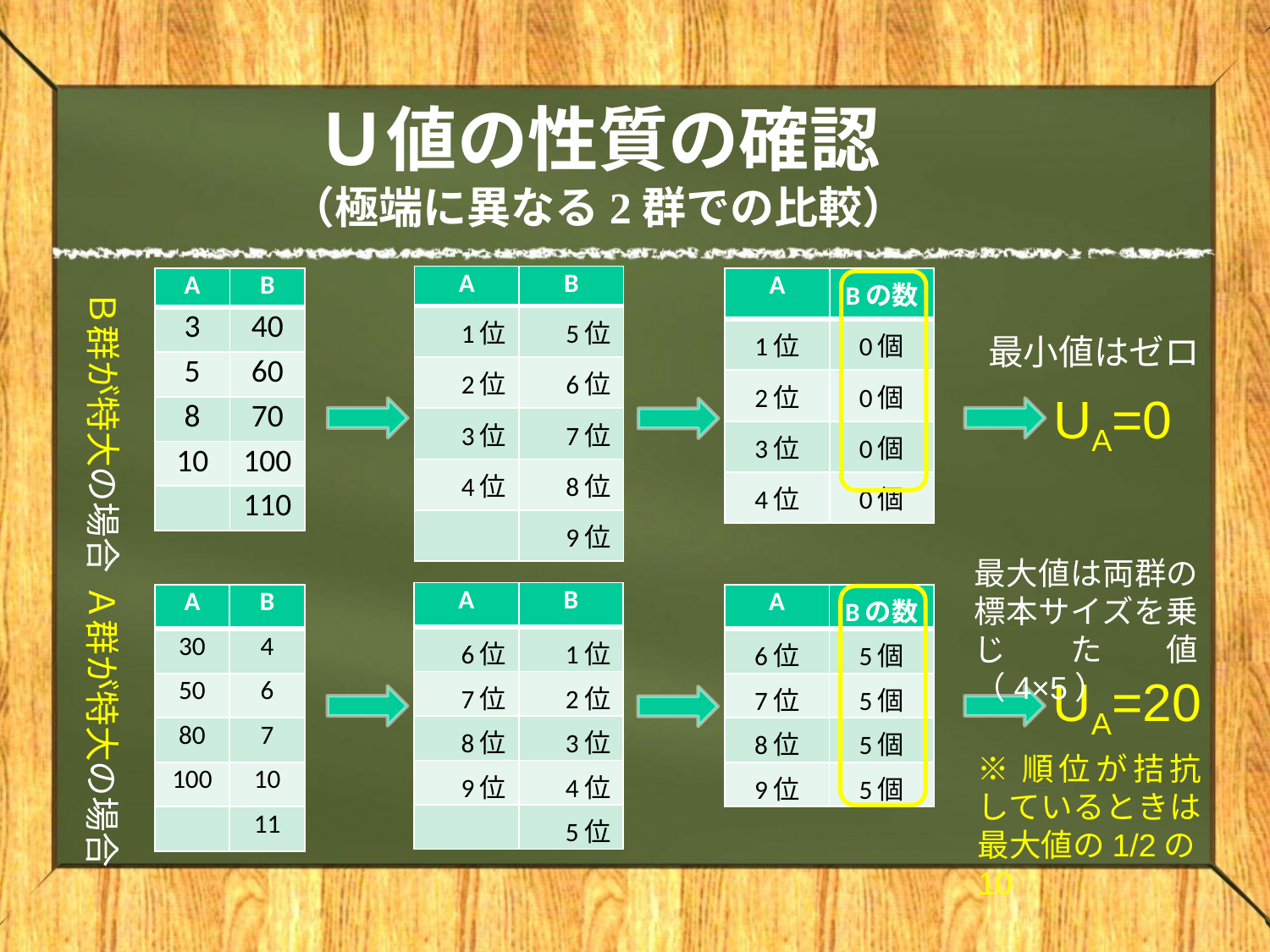

# Ｕ値の性質の確認 （極端に異なる2群での比較）
| A | B |
| --- | --- |
| 1位 | 5位 |
| 2位 | 6位 |
| 3位 | 7位 |
| 4位 | 8位 |
|  | 9位 |
| A | B |
| --- | --- |
| 3 | 40 |
| 5 | 60 |
| 8 | 70 |
| 10 | 100 |
|  | 110 |
| A | Bの数 |
| --- | --- |
| 1位 | 0個 |
| 2位 | 0個 |
| 3位 | 0個 |
| 4位 | 0個 |

Ｂ群が特大の場合
最小値はゼロ
UA=0

最大値は両群の標本サイズを乗じた値（4×5）
Ａ群が特大の場合
| A | B |
| --- | --- |
| 6位 | 1位 |
| 7位 | 2位 |
| 8位 | 3位 |
| 9位 | 4位 |
|  | 5位 |
| A | B |
| --- | --- |
| 30 | 4 |
| 50 | 6 |
| 80 | 7 |
| 100 | 10 |
|  | 11 |
| A | Bの数 |
| --- | --- |
| 6位 | 5個 |
| 7位 | 5個 |
| 8位 | 5個 |
| 9位 | 5個 |

UA=20

※順位が拮抗しているときは最大値の1/2の10